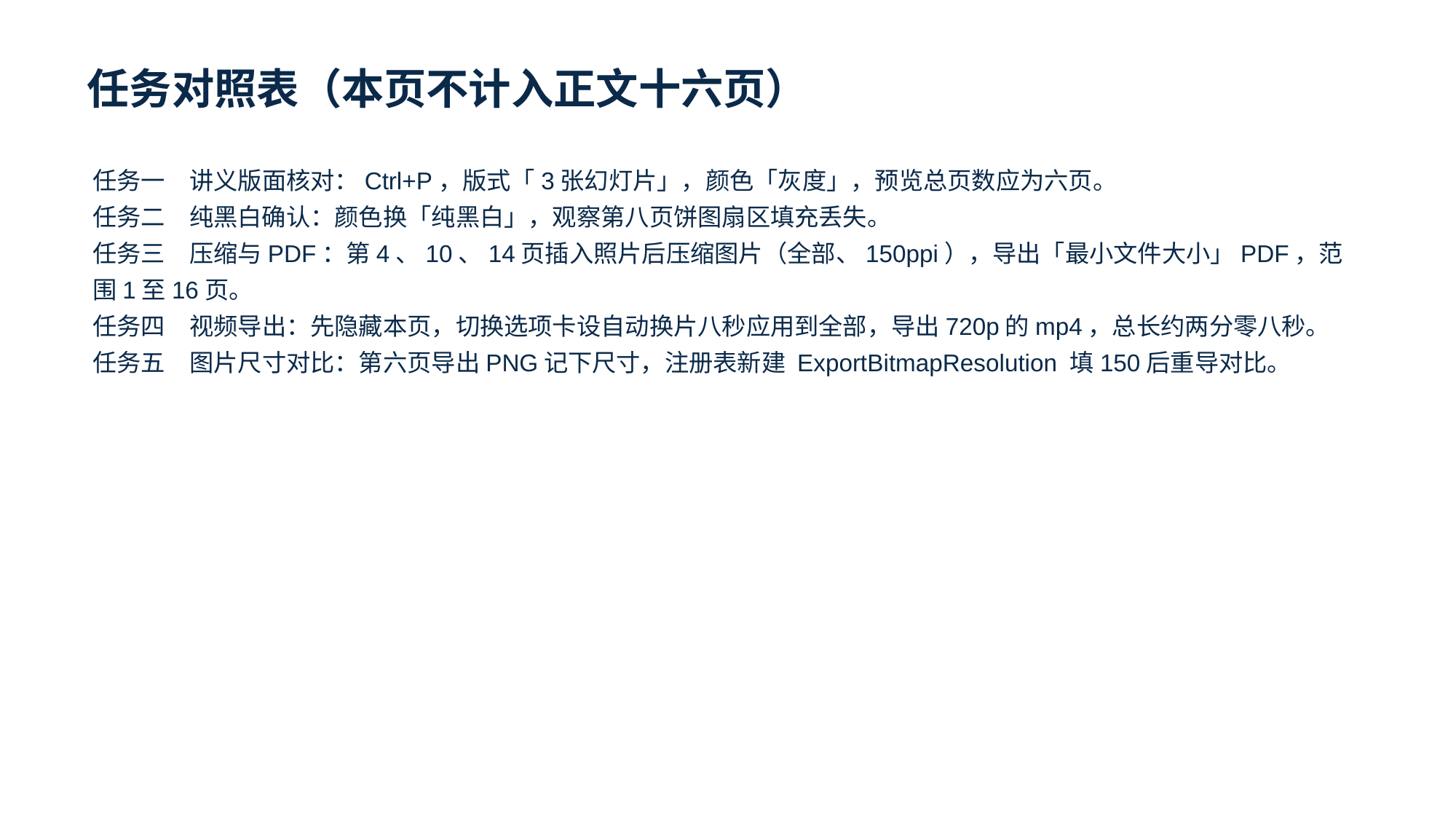

任务对照表（本页不计入正文十六页）
任务一　讲义版面核对：Ctrl+P，版式「3张幻灯片」，颜色「灰度」，预览总页数应为六页。
任务二　纯黑白确认：颜色换「纯黑白」，观察第八页饼图扇区填充丢失。
任务三　压缩与PDF：第4、10、14页插入照片后压缩图片（全部、150ppi），导出「最小文件大小」PDF，范围1至16页。
任务四　视频导出：先隐藏本页，切换选项卡设自动换片八秒应用到全部，导出720p的mp4，总长约两分零八秒。
任务五　图片尺寸对比：第六页导出PNG记下尺寸，注册表新建 ExportBitmapResolution 填150后重导对比。